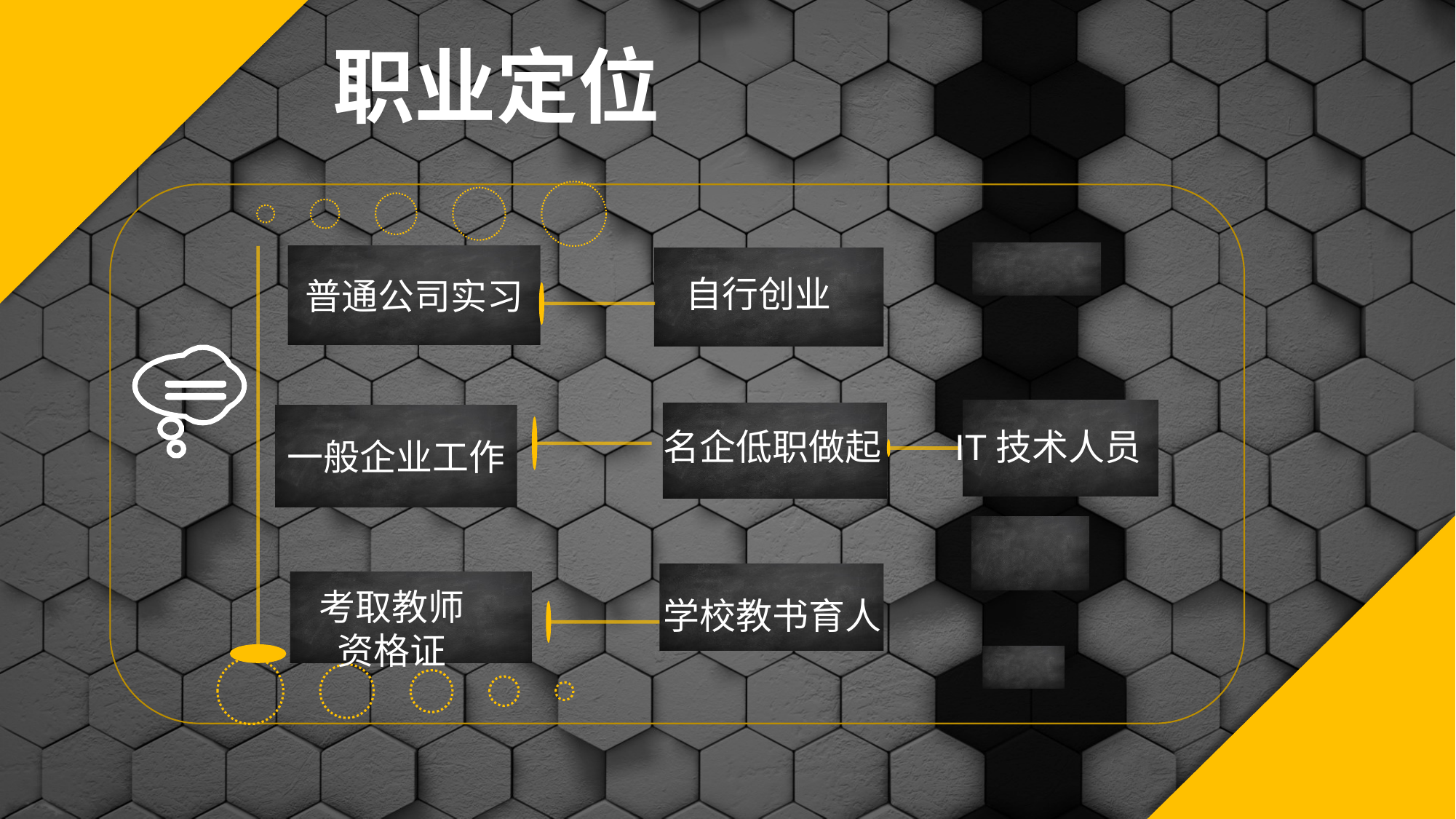

职业定位

普通公司实习

自行创业

一般企业工作

IT技术人员
名企低职做起

考取教师资格证
学校教书育人